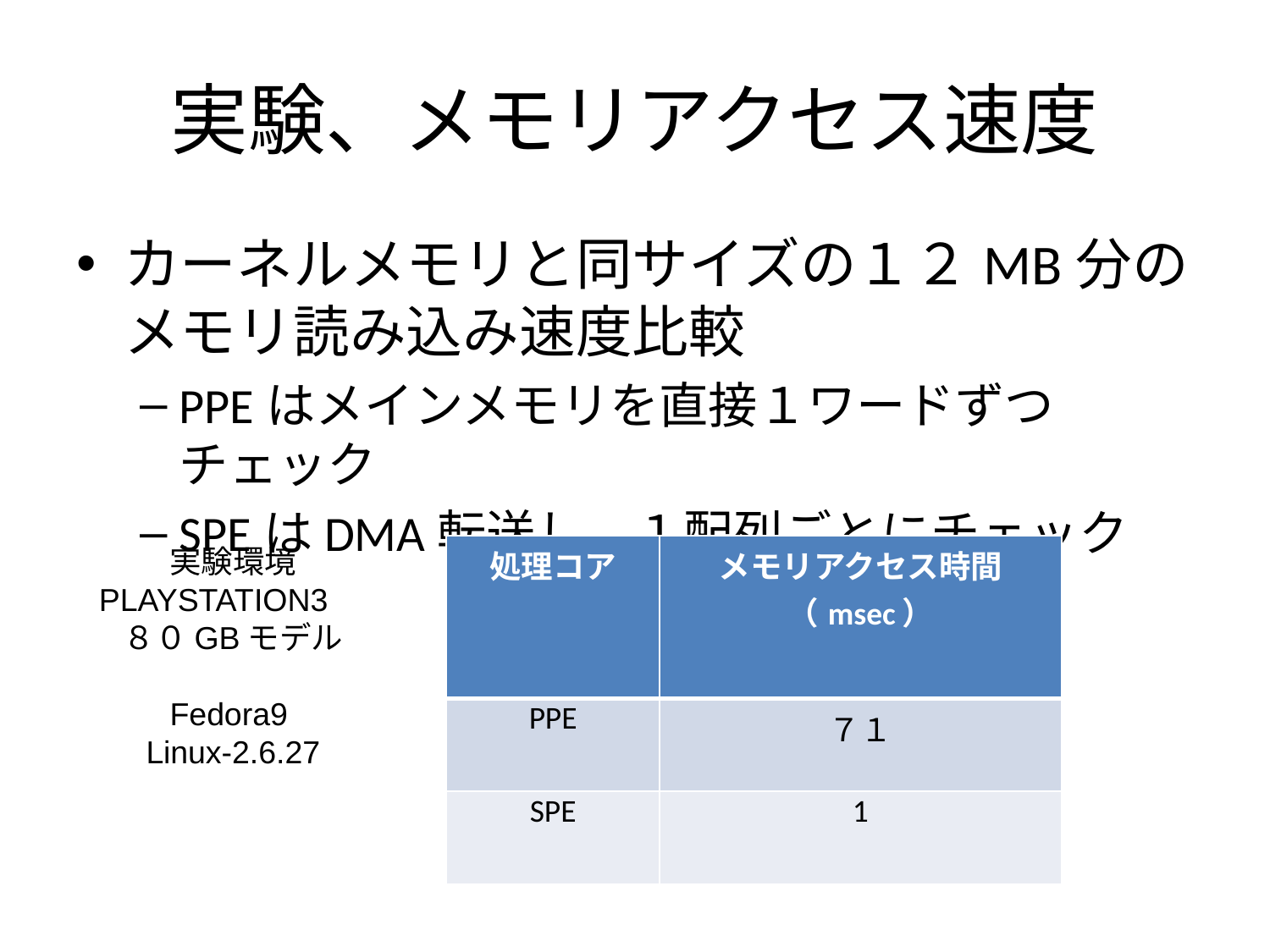

# 実験、メモリアクセス速度
カーネルメモリと同サイズの１２MB分のメモリ読み込み速度比較
PPEはメインメモリを直接１ワードずつチェック
SPEはDMA転送し、１配列ごとにチェック
実験環境
PLAYSTATION3
８０GBモデル

Fedora9
Linux-2.6.27
| 処理コア | メモリアクセス時間 （msec） |
| --- | --- |
| PPE | ７１ |
| SPE | 1 |
DMA転送

SPE

直接アクセス

PPE